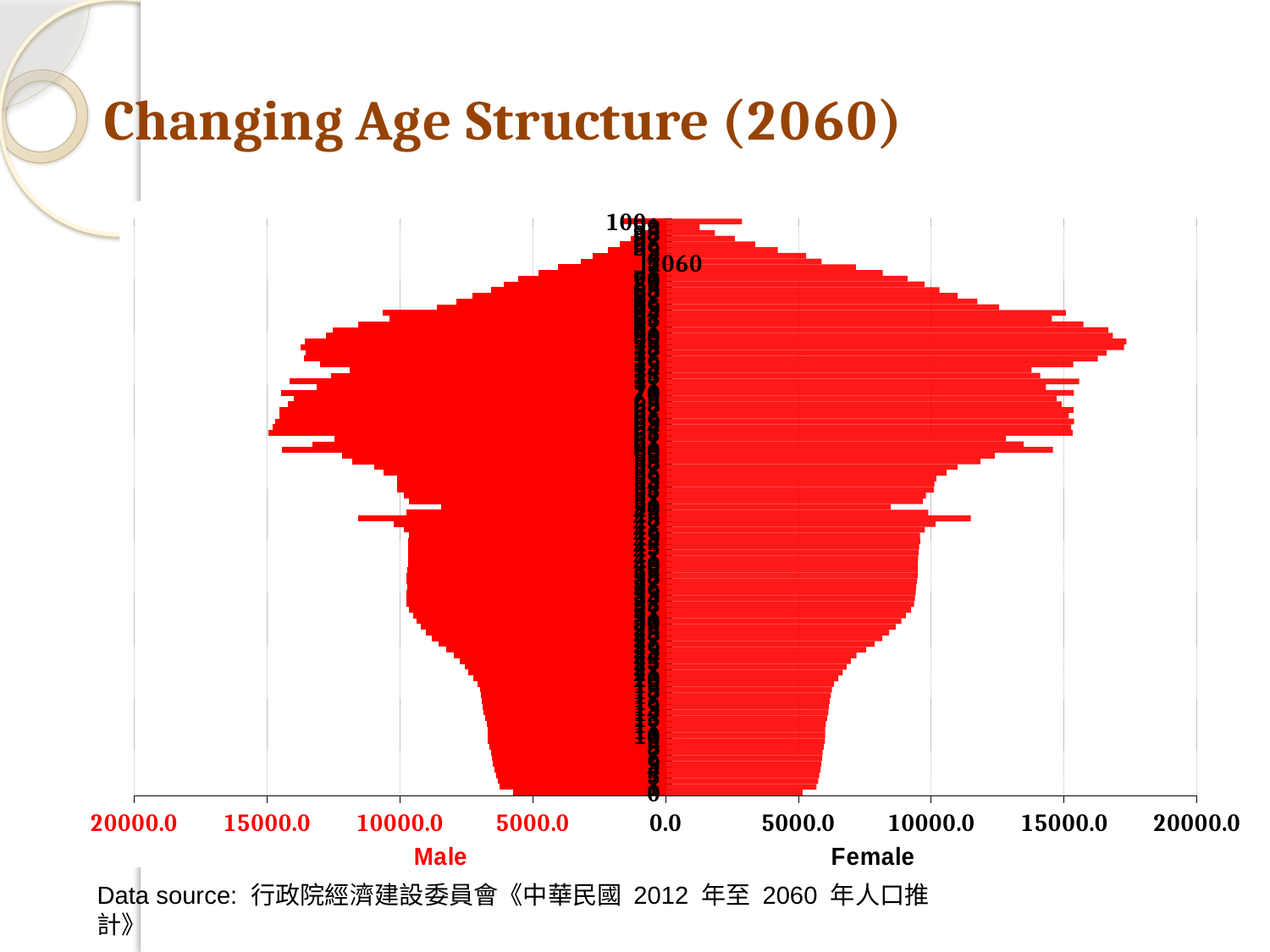

# Changing Age Structure (2060)

### Chart

| Category | 2060 |  |
|---|---|---|
| 0 | -5732.8 | 5162.400000000001 |
| 1 | -6231.2 | 5689.9 |
| 2 | -6314.7 | 5749.7 |
| 3 | -6374.3 | 5791.5 |
| 4 | -6435.2 | 5837.2 |
| 5 | -6485.599999999999 | 5870.799999999999 |
| 6 | -6522.3 | 5894.7 |
| 7 | -6557.099999999999 | 5918.4 |
| 8 | -6617.5 | 5964.5 |
| 9 | -6672.400000000001 | 6011.0 |
| 10 | -6685.099999999999 | 6016.299999999999 |
| 11 | -6693.7 | 6015.400000000001 |
| 12 | -6723.6 | 6037.7 |
| 13 | -6781.900000000001 | 6086.599999999999 |
| 14 | -6841.8 | 6135.6 |
| 15 | -6868.4 | 6161.3 |
| 16 | -6900.799999999999 | 6189.6 |
| 17 | -6939.9 | 6226.9 |
| 18 | -6985.7 | 6272.5 |
| 19 | -7064.0 | 6352.1 |
| 20 | -7214.6 | 6509.900000000001 |
| 21 | -7403.400000000001 | 6680.599999999999 |
| 22 | -7560.9 | 6818.4 |
| 23 | -7739.0 | 6979.900000000001 |
| 24 | -7965.6 | 7192.400000000001 |
| 25 | -8253.4 | 7551.6 |
| 26 | -8542.1 | 7883.1 |
| 27 | -8786.1 | 8166.4 |
| 28 | -9004.8 | 8422.7 |
| 29 | -9208.3 | 8667.0 |
| 30 | -9373.099999999999 | 8880.800000000001 |
| 31 | -9505.3 | 9050.1 |
| 32 | -9660.4 | 9245.5 |
| 33 | -9738.4 | 9362.699999999999 |
| 34 | -9739.199999999999 | 9395.9 |
| 35 | -9727.9 | 9421.5 |
| 36 | -9717.7 | 9441.800000000001 |
| 37 | -9739.0 | 9474.699999999999 |
| 38 | -9746.2 | 9505.5 |
| 39 | -9722.199999999999 | 9501.8 |
| 40 | -9691.2 | 9497.7 |
| 41 | -9686.0 | 9511.8 |
| 42 | -9694.199999999999 | 9538.5 |
| 43 | -9681.3 | 9555.1 |
| 44 | -9693.2 | 9593.1 |
| 45 | -9655.0 | 9580.800000000001 |
| 46 | -9823.5 | 9764.6 |
| 47 | -10218.2 | 10163.2 |
| 48 | -11570.0 | 11493.4 |
| 49 | -9752.7 | 9891.9 |
| 50 | -8433.5 | 8485.0 |
| 51 | -9644.9 | 9698.199999999999 |
| 52 | -9825.3 | 9810.599999999999 |
| 53 | -10104.8 | 10101.4 |
| 54 | -10101.9 | 10123.0 |
| 55 | -10093.1 | 10201.099999999999 |
| 56 | -10602.2 | 10581.8 |
| 57 | -10960.599999999999 | 10993.0 |
| 58 | -11766.599999999999 | 11861.1 |
| 59 | -12162.6 | 12395.8 |
| 60 | -14431.4 | 14587.5 |
| 61 | -13273.500000000002 | 13490.1 |
| 62 | -12439.8 | 12816.599999999999 |
| 63 | -14939.099999999999 | 15323.9 |
| 64 | -14781.6 | 15269.6 |
| 65 | -14694.399999999998 | 15377.199999999999 |
| 66 | -14529.8 | 15184.800000000001 |
| 67 | -14527.4 | 15364.199999999999 |
| 68 | -14197.999999999998 | 14909.5 |
| 69 | -13974.3 | 14732.2 |
| 70 | -14467.4 | 15373.500000000002 |
| 71 | -13135.1 | 14324.8 |
| 72 | -14146.9 | 15574.5 |
| 73 | -12576.699999999999 | 14105.3 |
| 74 | -11893.5 | 13779.8 |
| 75 | -12980.699999999999 | 15347.1 |
| 76 | -13605.6 | 16270.9 |
| 77 | -13532.499999999998 | 16611.899999999998 |
| 78 | -13737.9 | 17264.2 |
| 79 | -13563.699999999999 | 17350.2 |
| 80 | -12769.4 | 16841.399999999998 |
| 81 | -12509.5 | 16673.8 |
| 82 | -11552.800000000001 | 15732.1 |
| 83 | -10375.5 | 14542.8 |
| 84 | -10648.0 | 15076.499999999998 |
| 85 | -8585.0 | 12562.699999999999 |
| 86 | -7863.8 | 11744.0 |
| 87 | -7256.0 | 10999.0 |
| 88 | -6552.299999999999 | 10313.800000000001 |
| 89 | -6087.299999999999 | 9753.3 |
| 90 | -5528.7 | 9117.199999999999 |
| 91 | -4776.299999999999 | 8187.0 |
| 92 | -4040.8999999999996 | 7178.400000000001 |
| 93 | -3167.6 | 5876.5 |
| 94 | -2732.7999999999997 | 5295.0 |
| 95 | -2150.2 | 4230.8 |
| 96 | -1715.8999999999999 | 3386.6 |
| 97 | -1299.6 | 2614.0 |
| 98 | -934.0 | 1869.5 |
| 99 | -625.1 | 1288.6 |
| 100+ | -1673.3 | 2886.7 |
Data source: 行政院經濟建設委員會《中華民國 2012 年至 2060 年人口推計》